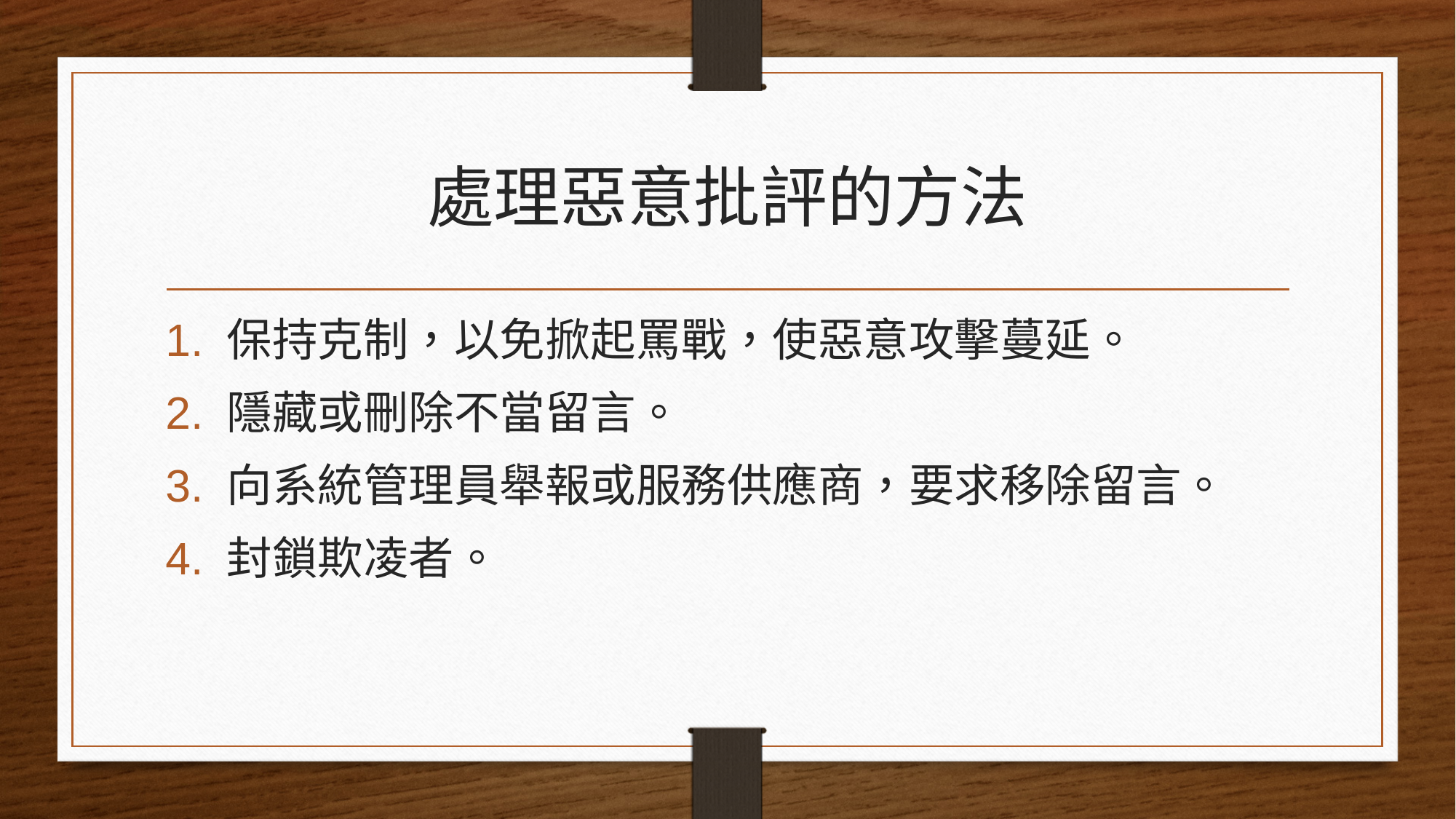

# 處理惡意批評的方法
保持克制，以免掀起罵戰，使惡意攻擊蔓延。
隱藏或刪除不當留言。
向系統管理員舉報或服務供應商，要求移除留言。
封鎖欺凌者。